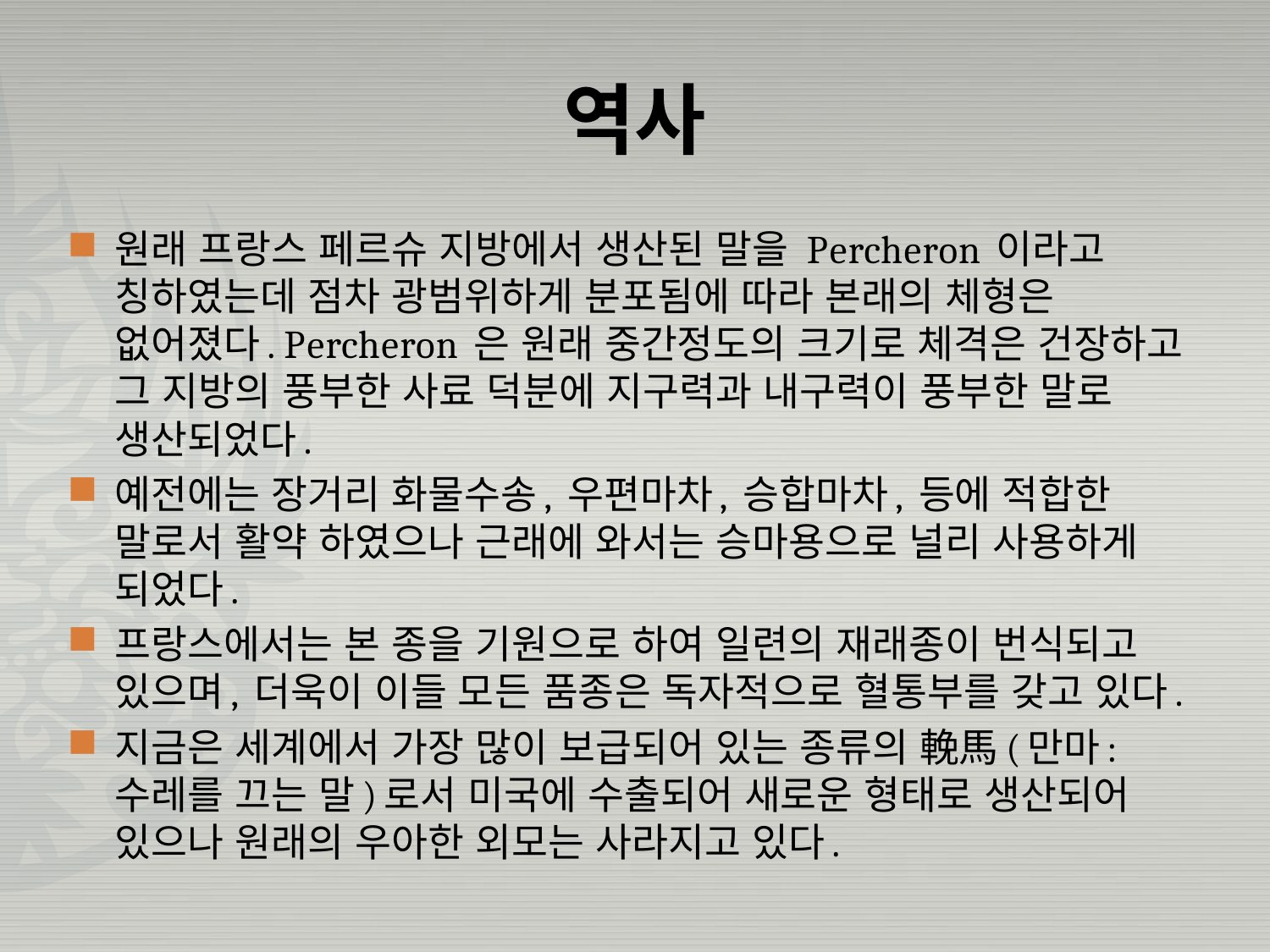

# 역사
원래 프랑스 페르슈 지방에서 생산된 말을 Percheron 이라고 칭하였는데 점차 광범위하게 분포됨에 따라 본래의 체형은 없어졌다. Percheron 은 원래 중간정도의 크기로 체격은 건장하고 그 지방의 풍부한 사료 덕분에 지구력과 내구력이 풍부한 말로 생산되었다.
예전에는 장거리 화물수송, 우편마차, 승합마차, 등에 적합한 말로서 활약 하였으나 근래에 와서는 승마용으로 널리 사용하게 되었다.
프랑스에서는 본 종을 기원으로 하여 일련의 재래종이 번식되고 있으며, 더욱이 이들 모든 품종은 독자적으로 혈통부를 갖고 있다.
지금은 세계에서 가장 많이 보급되어 있는 종류의 輓馬(만마:수레를 끄는 말)로서 미국에 수출되어 새로운 형태로 생산되어 있으나 원래의 우아한 외모는 사라지고 있다.